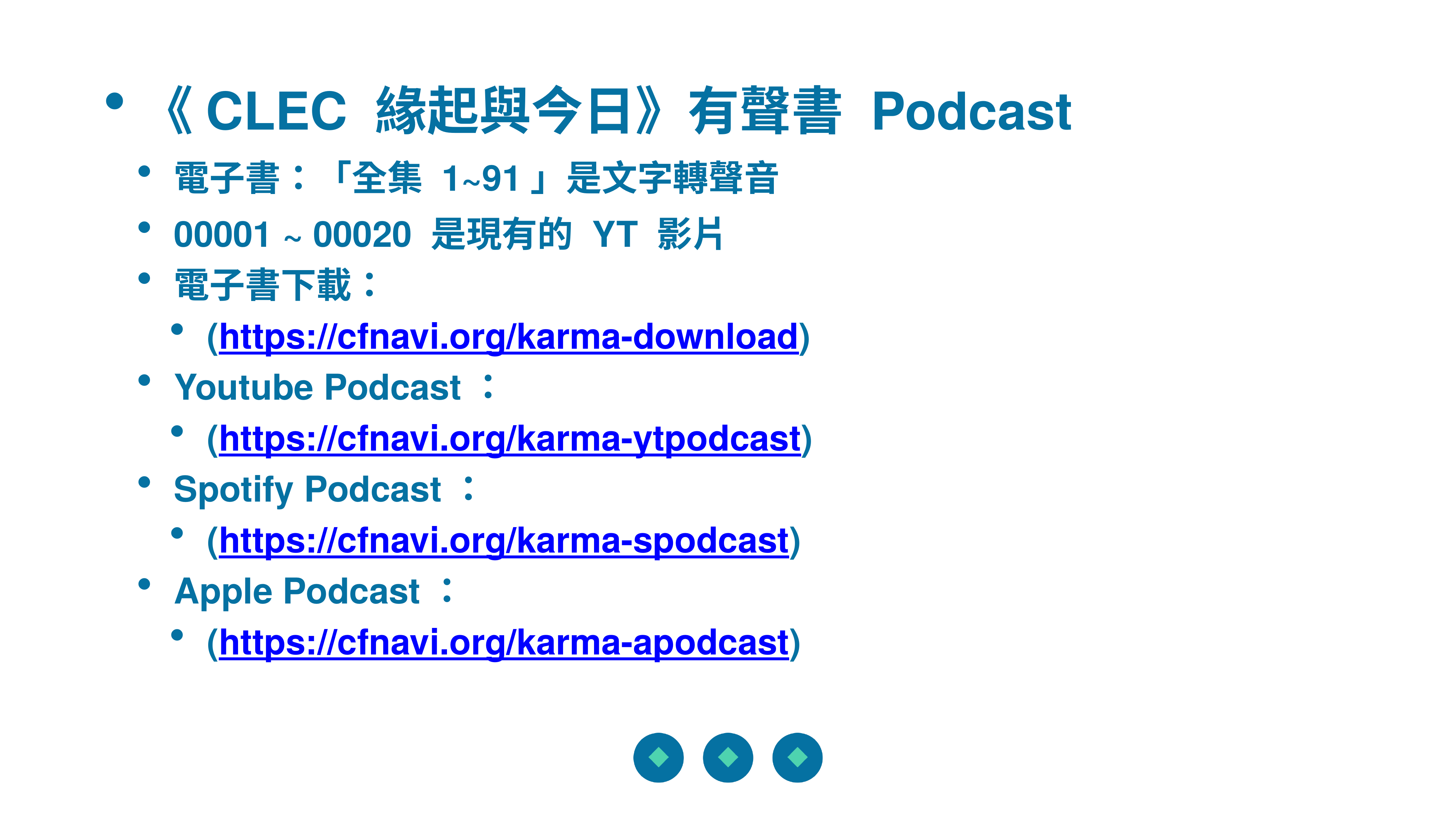

《CLEC 緣起與今日》有聲書 Podcast
電子書：「全集 1~91」是文字轉聲音
00001 ~ 00020 是現有的 YT 影片
電子書下載：
(https://cfnavi.org/karma-download)
Youtube Podcast：
(https://cfnavi.org/karma-ytpodcast)
Spotify Podcast：
(https://cfnavi.org/karma-spodcast)
Apple Podcast：
(https://cfnavi.org/karma-apodcast)